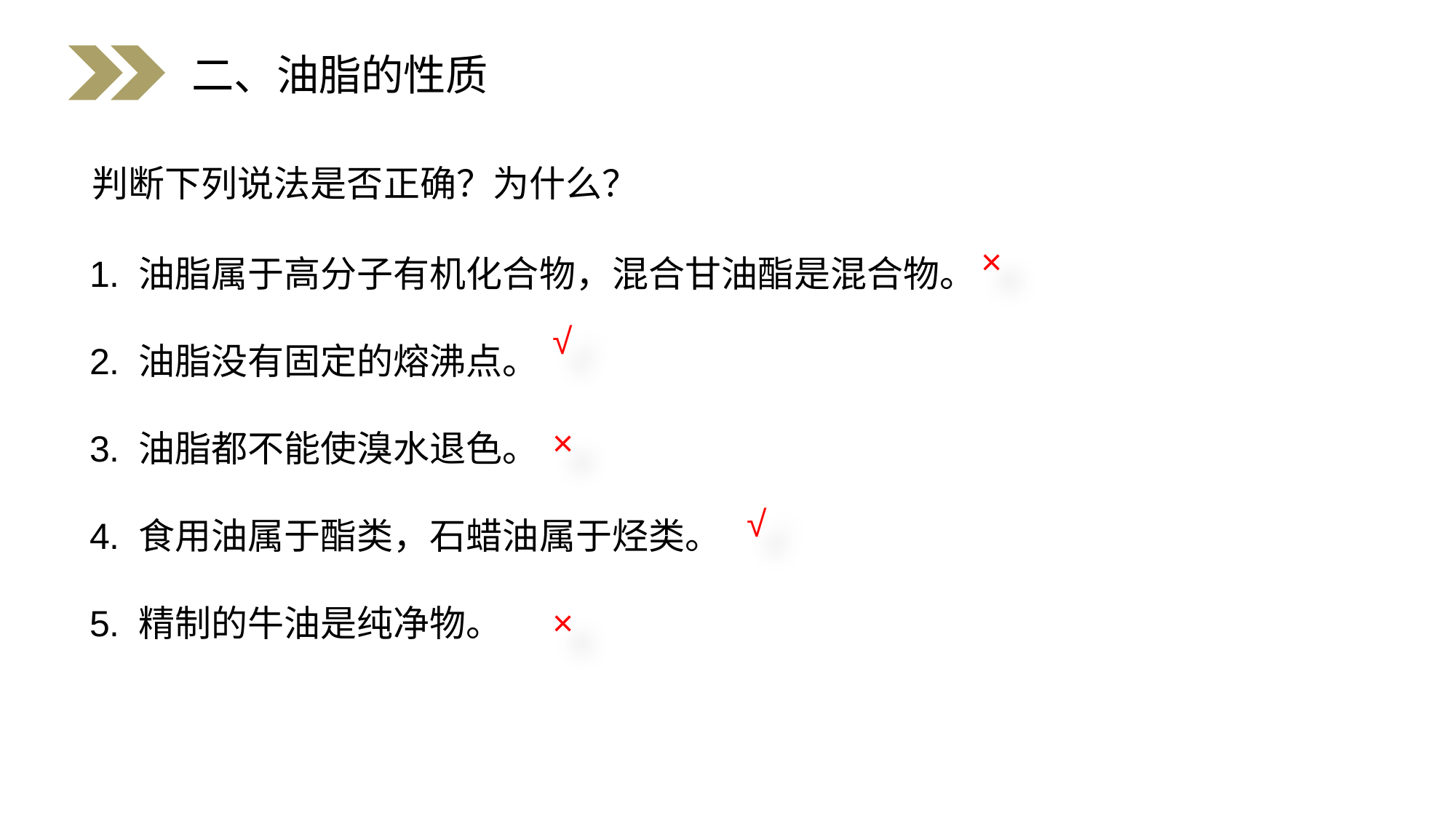

二、油脂的性质
判断下列说法是否正确？为什么？
1. 油脂属于高分子有机化合物，混合甘油酯是混合物。
2. 油脂没有固定的熔沸点。
3. 油脂都不能使溴水退色。
4. 食用油属于酯类，石蜡油属于烃类。
5. 精制的牛油是纯净物。
×
√
×
√
×